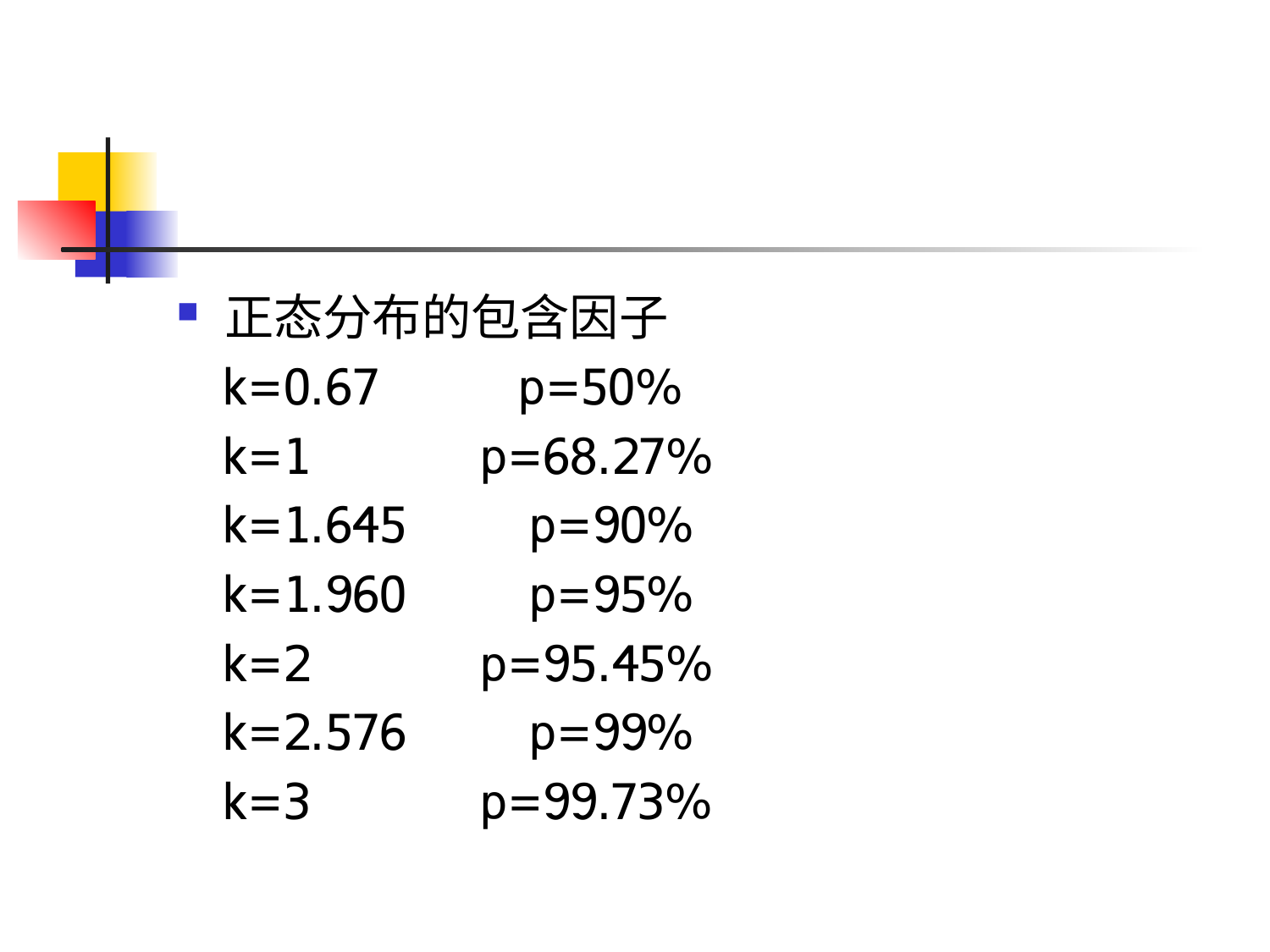

#
正态分布的包含因子
   k=0.67         p=50%
   k=1           p=68.27%
   k=1.645        p=90%
   k=1.960        p=95%
   k=2           p=95.45%
   k=2.576        p=99%
   k=3           p=99.73%